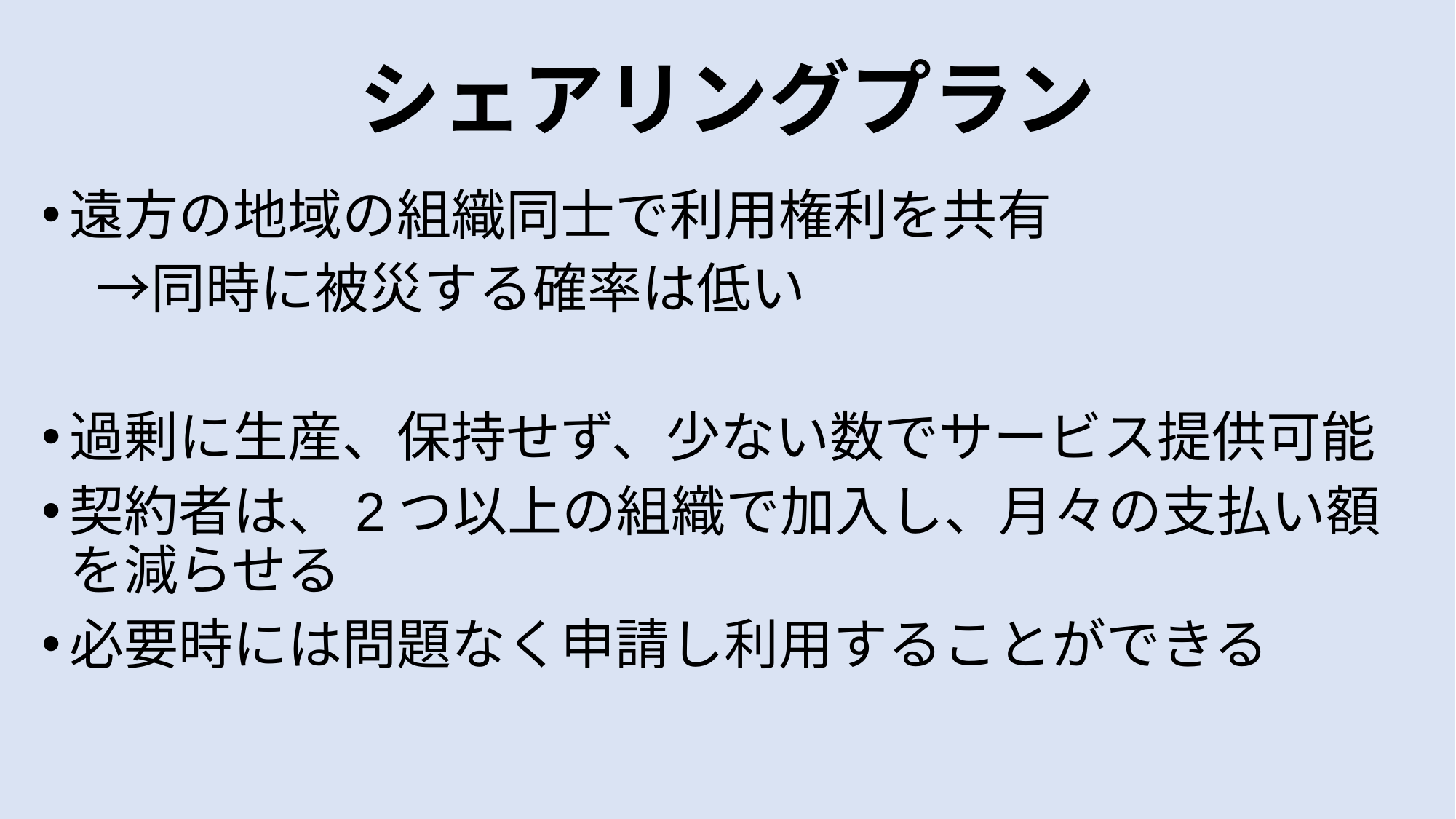

# シェアリングプラン
遠方の地域の組織同士で利用権利を共有
　→同時に被災する確率は低い

過剰に生産、保持せず、少ない数でサービス提供可能
契約者は、2つ以上の組織で加入し、月々の支払い額を減らせる
必要時には問題なく申請し利用することができる